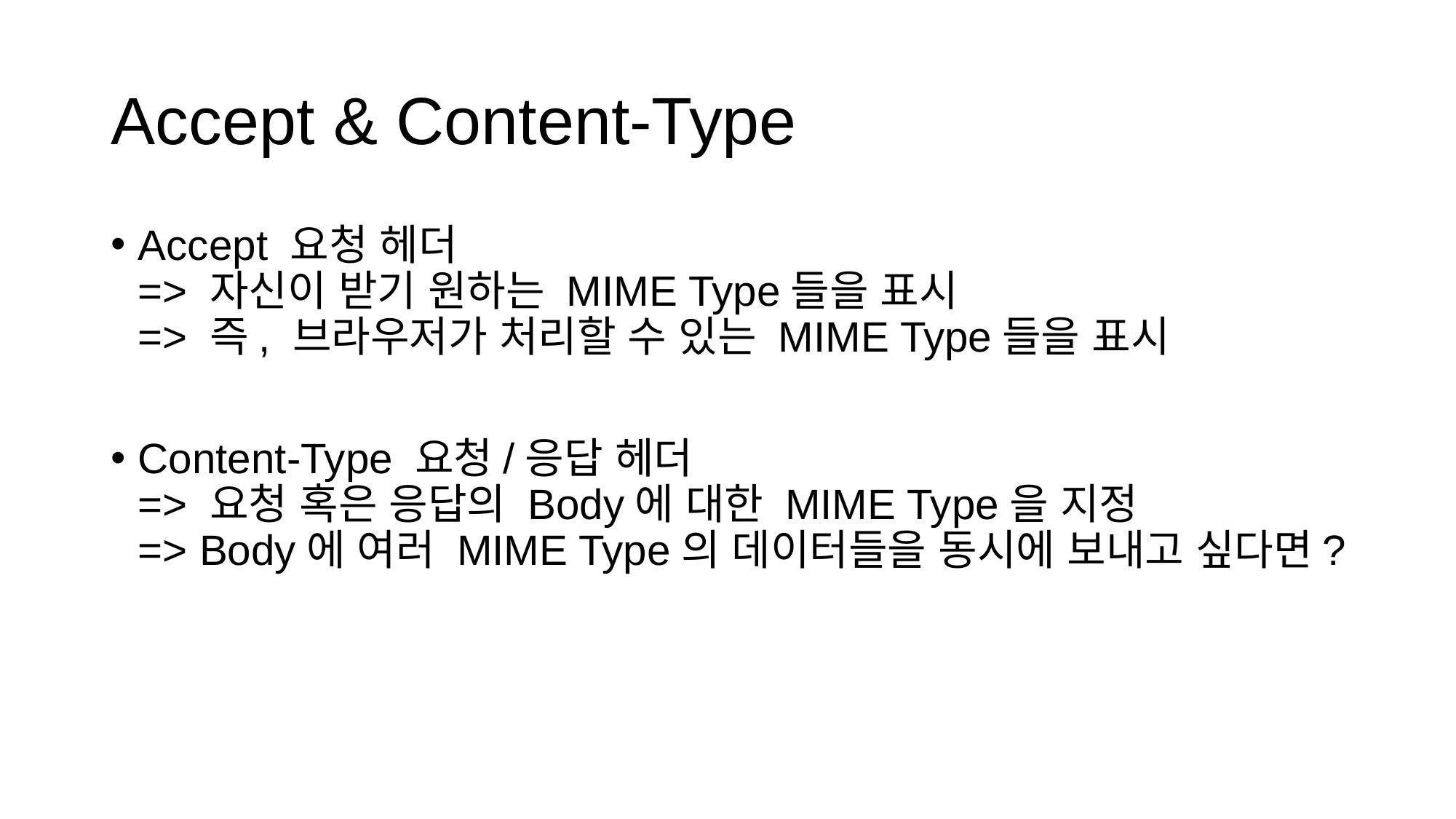

# Accept & Content-Type
Accept 요청 헤더
=> 자신이 받기 원하는 MIME Type들을 표시
=> 즉, 브라우저가 처리할 수 있는 MIME Type들을 표시

Content-Type 요청/응답 헤더
=> 요청 혹은 응답의 Body에 대한 MIME Type을 지정
=> Body에 여러 MIME Type의 데이터들을 동시에 보내고 싶다면?